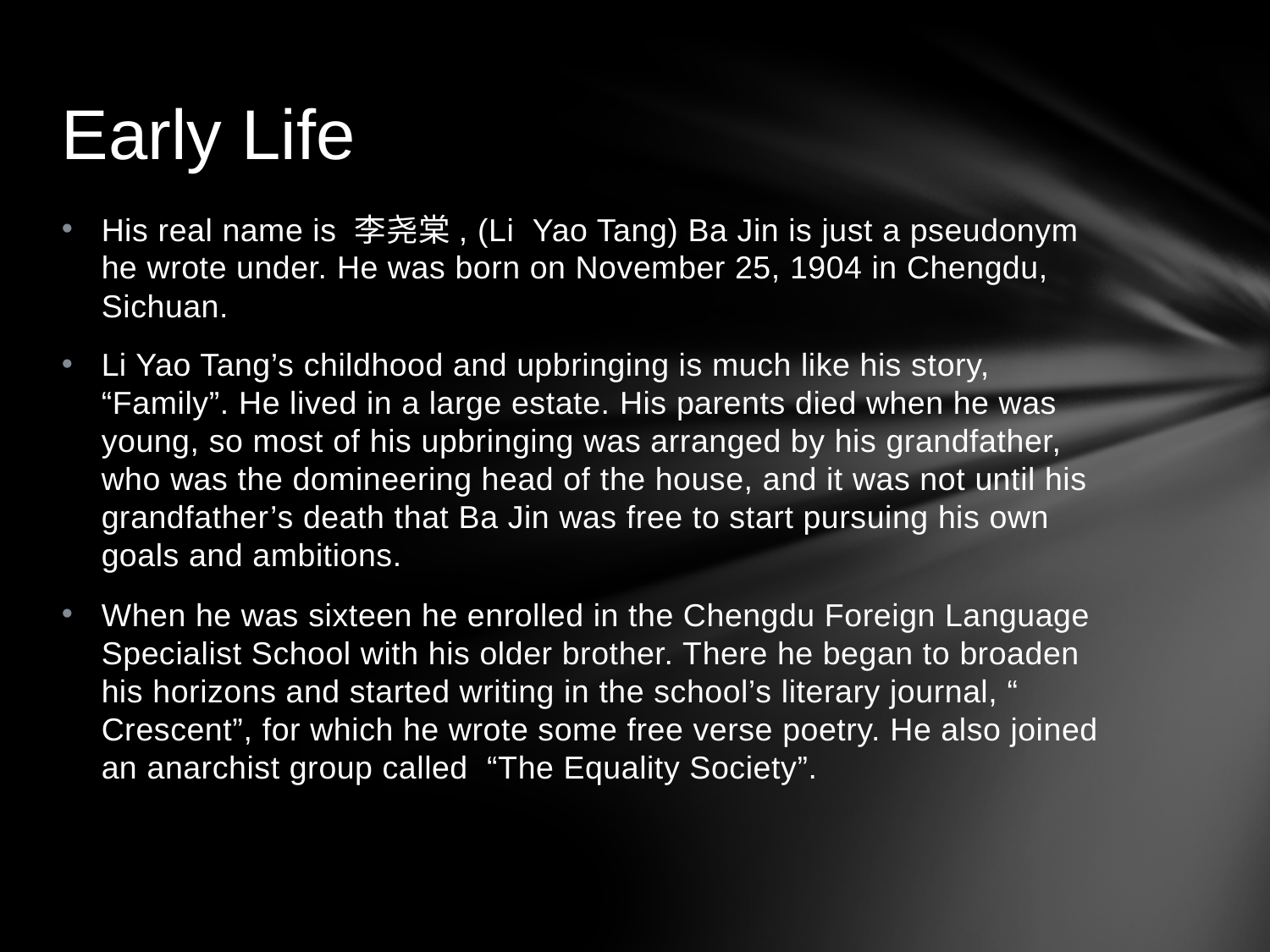

# Early Life
His real name is 李尧棠, (Li  Yao Tang) Ba Jin is just a pseudonym he wrote under. He was born on November 25, 1904 in Chengdu, Sichuan.
Li Yao Tang’s childhood and upbringing is much like his story, “Family”. He lived in a large estate. His parents died when he was young, so most of his upbringing was arranged by his grandfather, who was the domineering head of the house, and it was not until his grandfather’s death that Ba Jin was free to start pursuing his own goals and ambitions.
When he was sixteen he enrolled in the Chengdu Foreign Language Specialist School with his older brother. There he began to broaden his horizons and started writing in the school’s literary journal, “ Crescent”, for which he wrote some free verse poetry. He also joined an anarchist group called  “The Equality Society”.